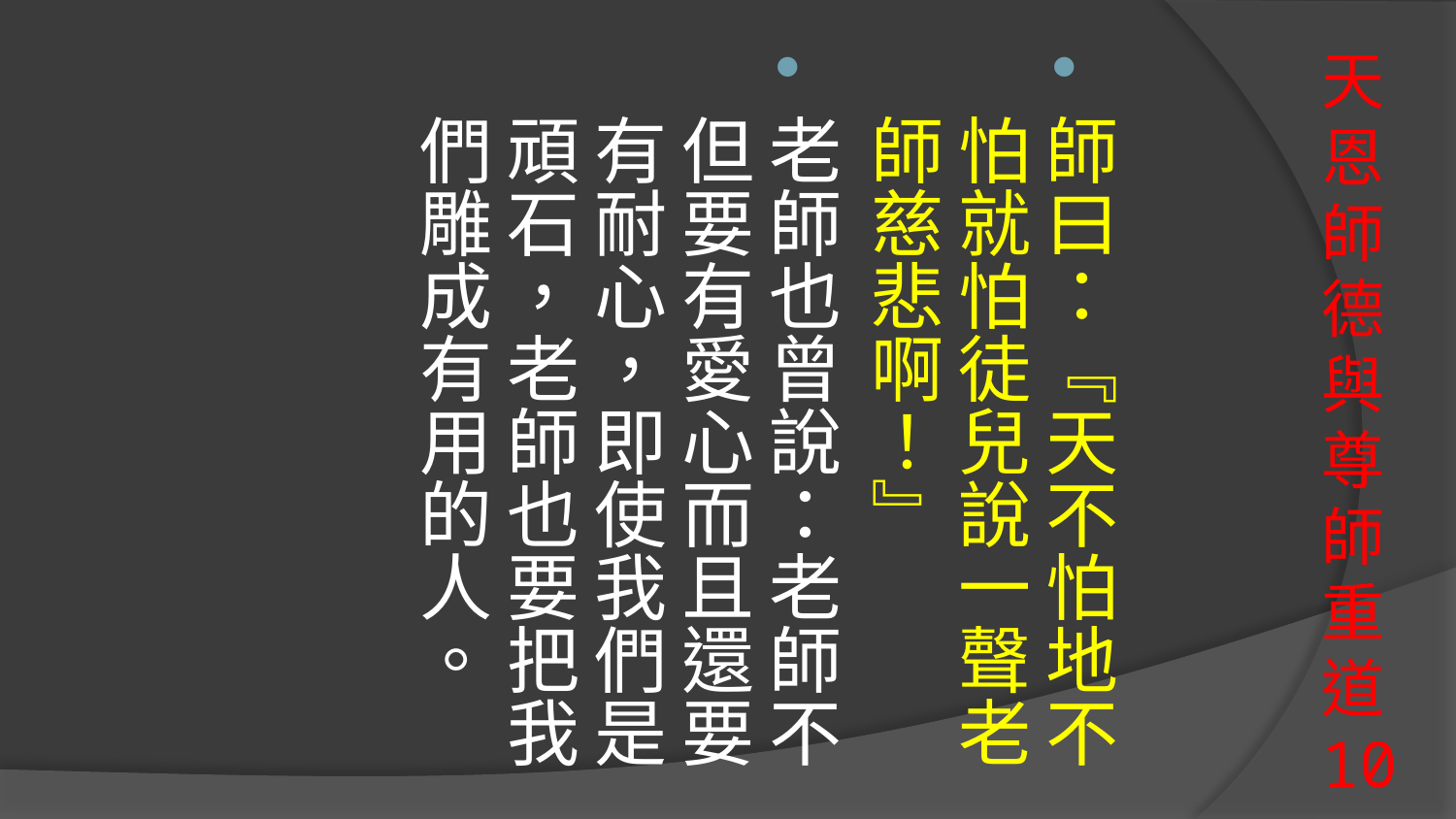

# 天恩師德與尊師重道 10
師曰：『天不怕地不怕就怕徒兒說一聲老師慈悲啊！』
老師也曾說：老師不但要有愛心而且還要有耐心，即使我們是頑石，老師也要把我們雕成有用的人。